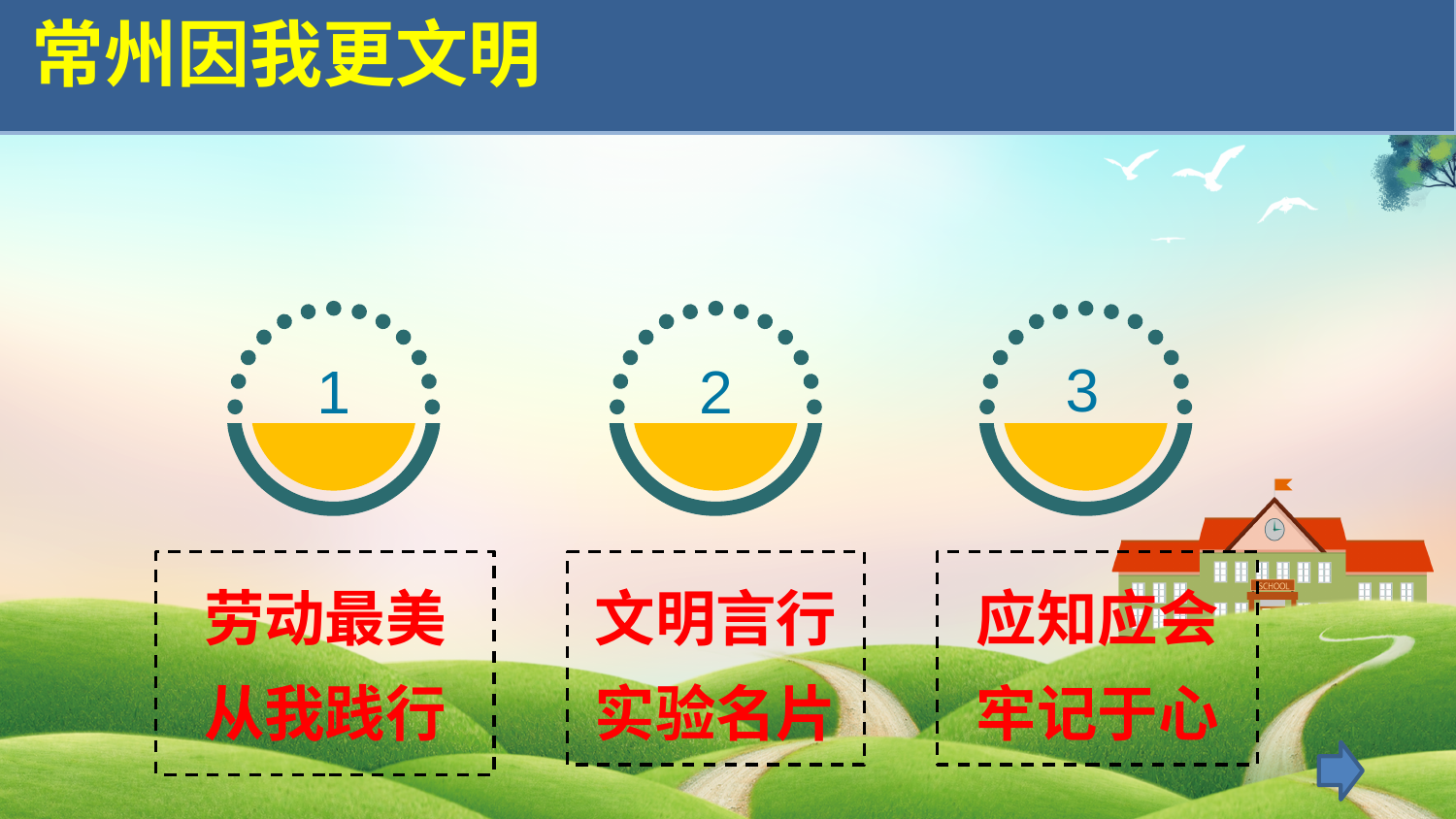

LOGO
常州因我更文明

1

2

3

劳动最美
从我践行
文明言行
实验名片
应知应会
牢记于心